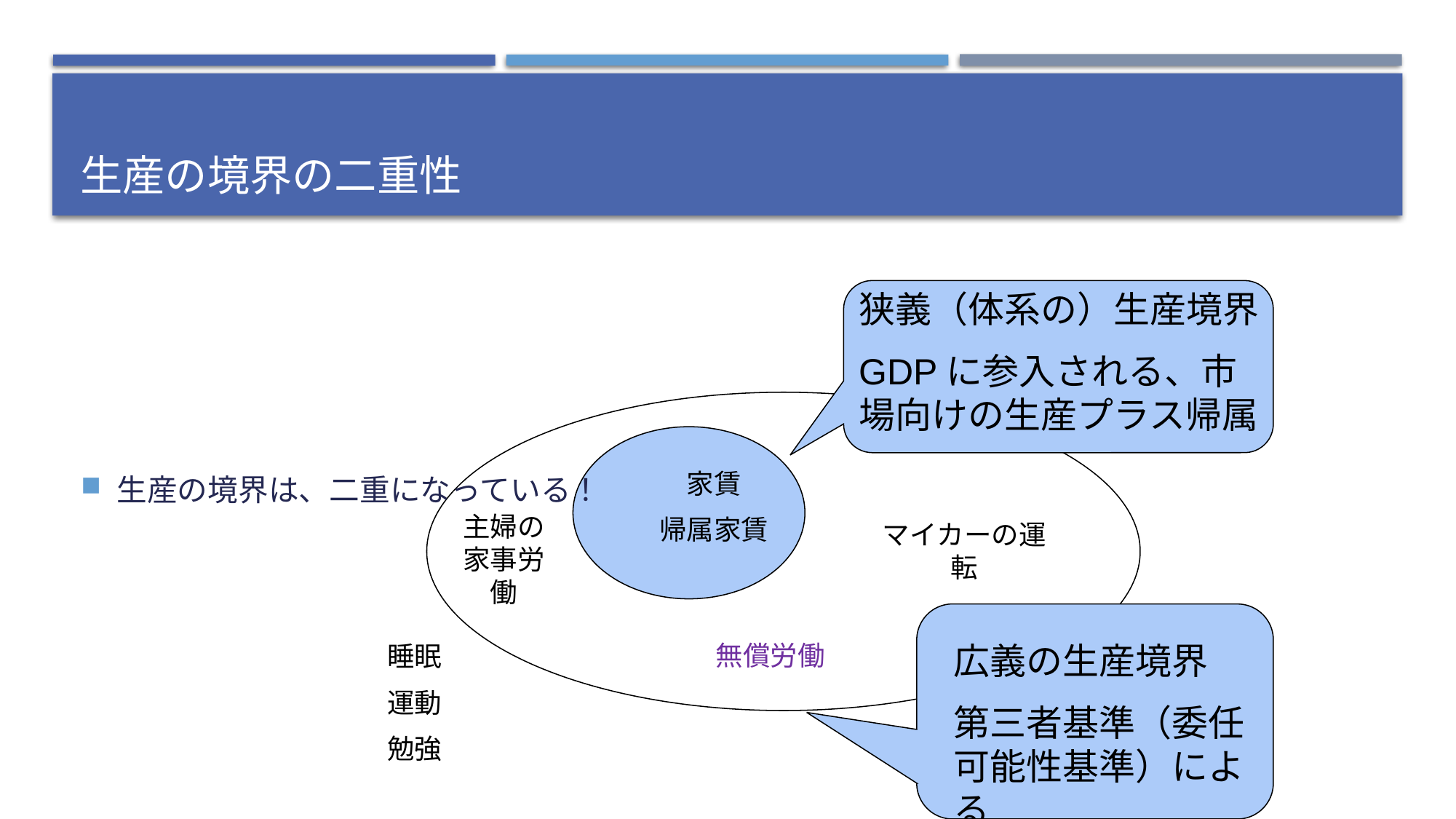

# 生産の境界の二重性
生産の境界は、二重になっている！

狭義（体系の）生産境界
GDPに参入される、市場向けの生産プラス帰属

家賃
帰属家賃
主婦の家事労働
マイカーの運転

広義の生産境界
第三者基準（委任可能性基準）による
無償労働
睡眠
運動
勉強